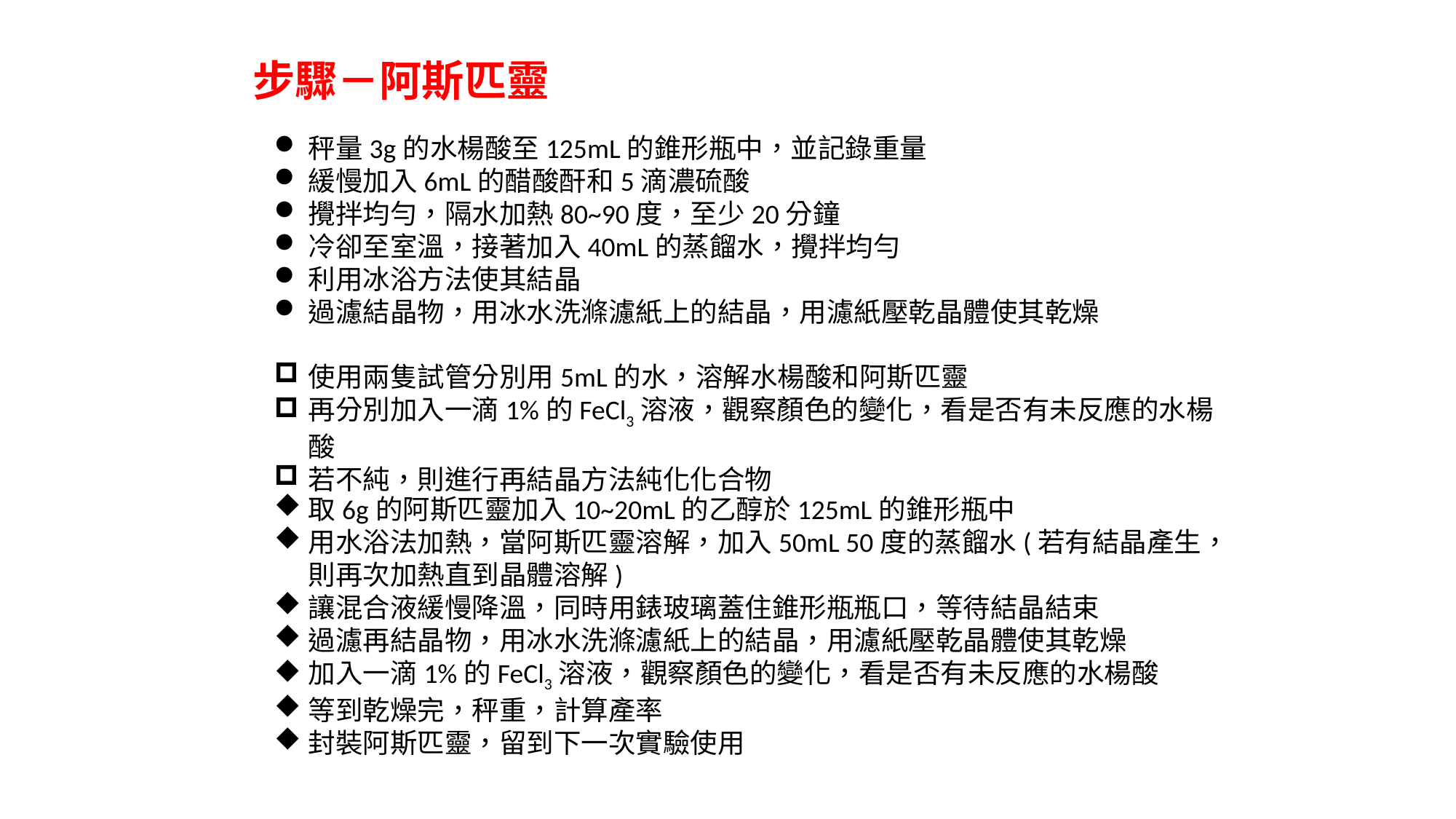

步驟－阿斯匹靈
秤量3g的水楊酸至125mL的錐形瓶中，並記錄重量
緩慢加入6mL的醋酸酐和5滴濃硫酸
攪拌均勻，隔水加熱80~90度，至少20分鐘
冷卻至室溫，接著加入40mL的蒸餾水，攪拌均勻
利用冰浴方法使其結晶
過濾結晶物，用冰水洗滌濾紙上的結晶，用濾紙壓乾晶體使其乾燥
使用兩隻試管分別用5mL的水，溶解水楊酸和阿斯匹靈
再分別加入一滴1%的FeCl3溶液，觀察顏色的變化，看是否有未反應的水楊酸
若不純，則進行再結晶方法純化化合物
取6g的阿斯匹靈加入10~20mL的乙醇於125mL的錐形瓶中
用水浴法加熱，當阿斯匹靈溶解，加入50mL 50度的蒸餾水(若有結晶產生，則再次加熱直到晶體溶解)
讓混合液緩慢降溫，同時用錶玻璃蓋住錐形瓶瓶口，等待結晶結束
過濾再結晶物，用冰水洗滌濾紙上的結晶，用濾紙壓乾晶體使其乾燥
加入一滴1%的FeCl3溶液，觀察顏色的變化，看是否有未反應的水楊酸
等到乾燥完，秤重，計算產率
封裝阿斯匹靈，留到下一次實驗使用